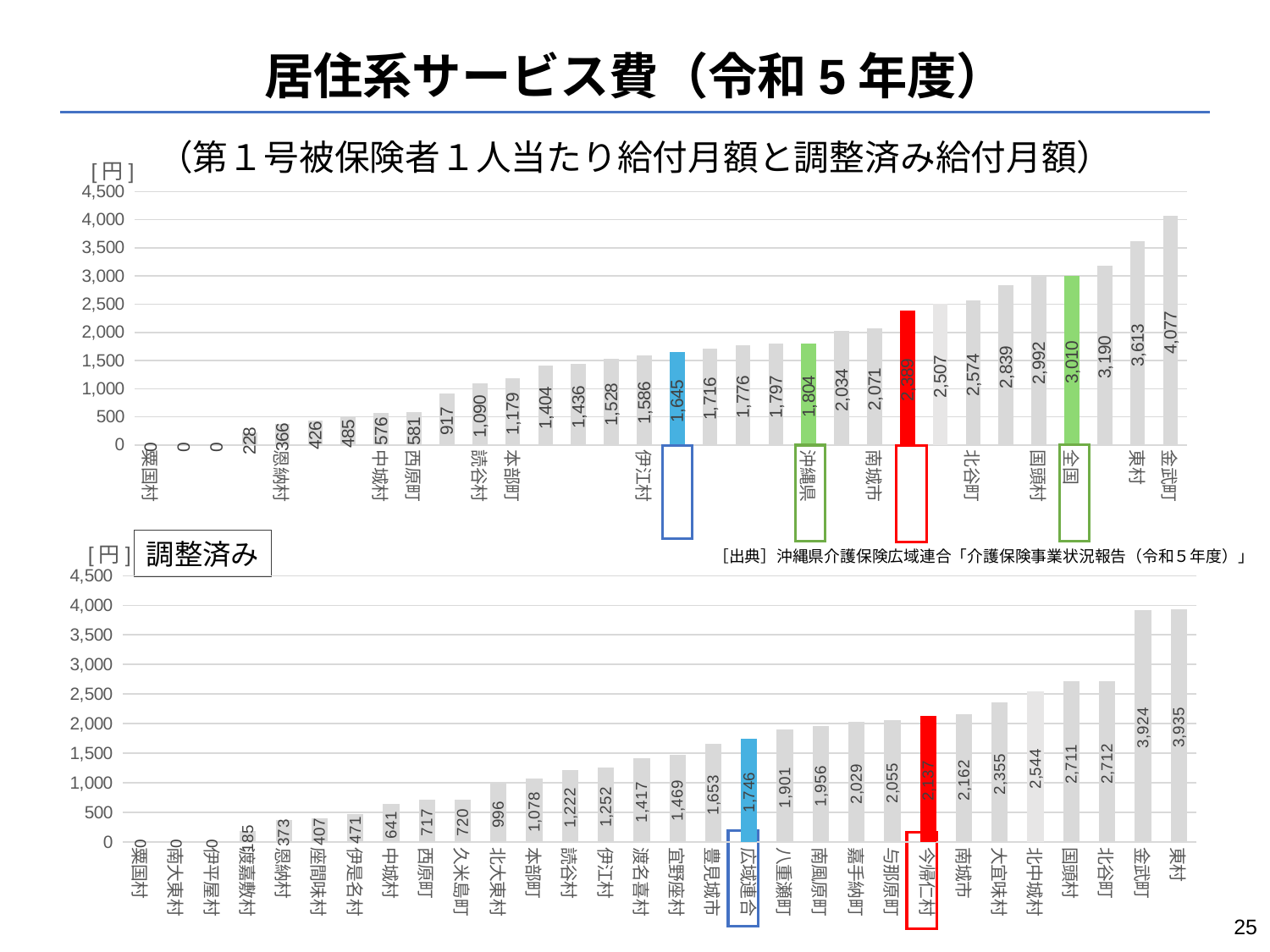

# 居住系サービス費（令和5年度）
（第１号被保険者１人当たり給付月額と調整済み給付月額）
[円]

### Chart

| Category |  |
|---|---|
| 粟国村 | 0.0 |
| 南大東村 | 0.0 |
| 伊平屋村 | 0.0 |
| 渡嘉敷村 | 228.2579365079365 |
| 恩納村 | 366.36283848550204 |
| 伊是名村 | 426.3942953020134 |
| 座間味村 | 485.4793689320388 |
| 中城村 | 575.5242394752019 |
| 西原町 | 581.0523369799631 |
| 久米島町 | 916.7488435660218 |
| 読谷村 | 1090.39753649947 |
| 本部町 | 1178.744500075861 |
| 豊見城市 | 1404.4963757304488 |
| 宜野座村 | 1436.2476958525347 |
| 北大東村 | 1527.954044117647 |
| 伊江村 | 1586.2611647555823 |
| 広域連合 | 1645.2984979279067 |
| 南風原町 | 1715.7278474527645 |
| 八重瀬町 | 1776.1055080141266 |
| 与那原町 | 1796.5678267861244 |
| 沖縄県 | 1804.3771174127332 |
| 嘉手納町 | 2033.6422953611861 |
| 南城市 | 2071.0359034848107 |
| 今帰仁村 | 2388.8441826823723 |
| 北中城村 | 2506.8390756636463 |
| 北谷町 | 2574.1561301129304 |
| 大宜味村 | 2838.586811352254 |
| 国頭村 | 2991.939968865538 |
| 全国 | 3009.8739133025683 |
| 渡名喜村 | 3189.7021276595747 |
| 東村 | 3613.059559939302 |
| 金武町 | 4076.5749400479617 |

調整済み
[円]
［出典］沖縄県介護保険広域連合「介護保険事業状況報告（令和５年度）」

### Chart

| Category |  |
|---|---|
| 粟国村 | 0.0 |
| 南大東村 | 0.0 |
| 伊平屋村 | 0.0 |
| 渡嘉敷村 | 184.6236311647548 |
| 恩納村 | 372.5467018869052 |
| 座間味村 | 406.6237232512445 |
| 伊是名村 | 471.34691794517124 |
| 中城村 | 641.3585927399464 |
| 西原町 | 717.1773458243993 |
| 久米島町 | 720.2906729450424 |
| 北大東村 | 996.0854955584051 |
| 本部町 | 1077.6439896422837 |
| 読谷村 | 1221.9950350948614 |
| 伊江村 | 1252.4533277806056 |
| 渡名喜村 | 1417.3872219391778 |
| 宜野座村 | 1468.682195382951 |
| 豊見城市 | 1653.2789442063204 |
| 広域連合 | 1745.8832320300653 |
| 八重瀬町 | 1901.2817654151381 |
| 南風原町 | 1955.674608450447 |
| 嘉手納町 | 2028.652149121022 |
| 与那原町 | 2054.975962451013 |
| 今帰仁村 | 2136.769572364104 |
| 南城市 | 2162.2411036241474 |
| 大宜味村 | 2355.4100326483626 |
| 北中城村 | 2543.659301998569 |
| 国頭村 | 2710.975203447437 |
| 北谷町 | 2712.014053393993 |
| 金武町 | 3923.9823613655403 |
| 東村 | 3935.294280947173 |

25